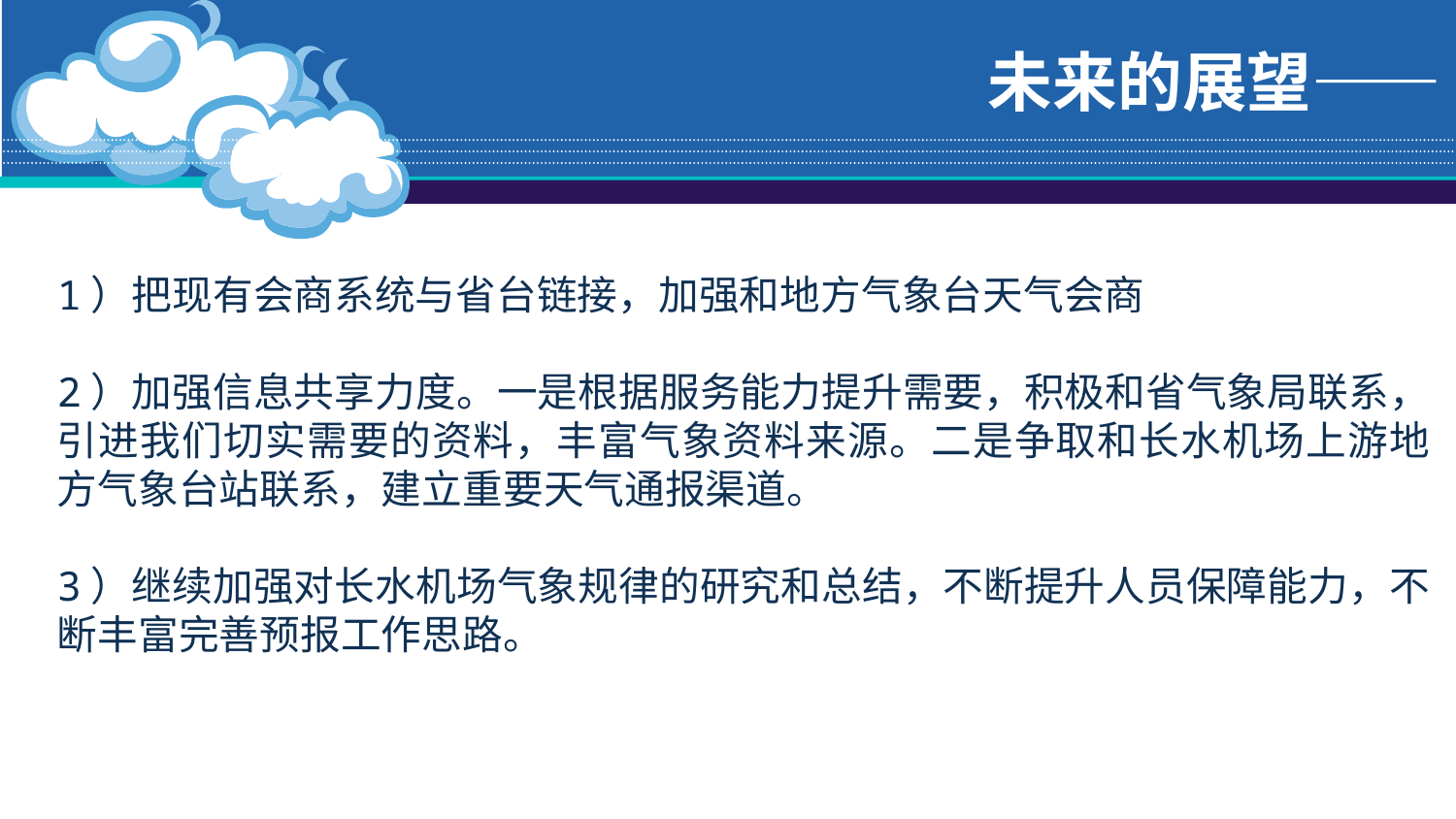

未来的展望——
1）把现有会商系统与省台链接，加强和地方气象台天气会商

2）加强信息共享力度。一是根据服务能力提升需要，积极和省气象局联系，引进我们切实需要的资料，丰富气象资料来源。二是争取和长水机场上游地方气象台站联系，建立重要天气通报渠道。

3）继续加强对长水机场气象规律的研究和总结，不断提升人员保障能力，不断丰富完善预报工作思路。